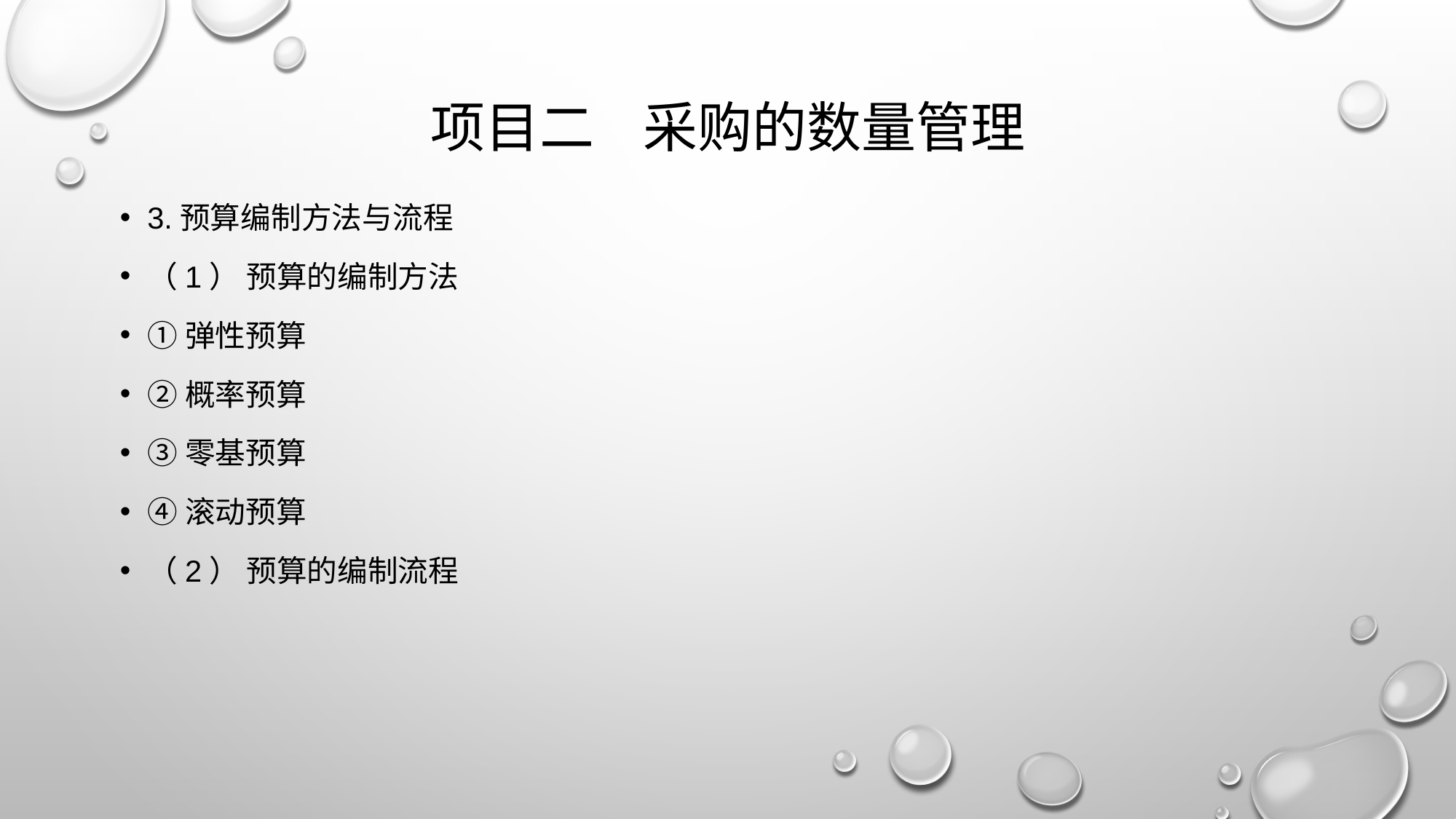

# 项目二    采购的数量管理
3.预算编制方法与流程
（1） 预算的编制方法
①弹性预算
②概率预算
③零基预算
④滚动预算
（2） 预算的编制流程